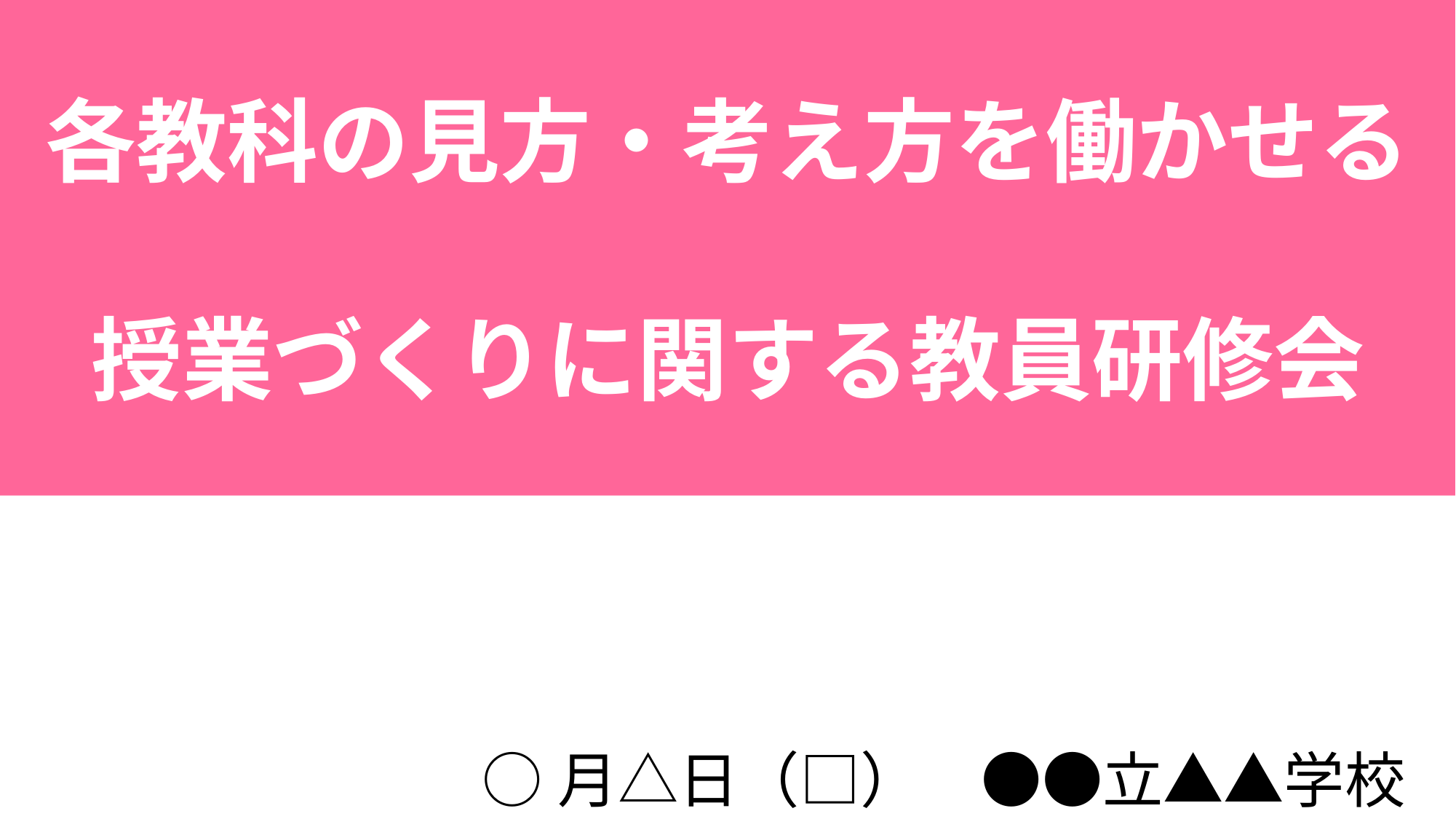

# 各教科の見方・考え方を働かせる 授業づくりに関する教員研修会

○月△日（□）　●●立▲▲学校